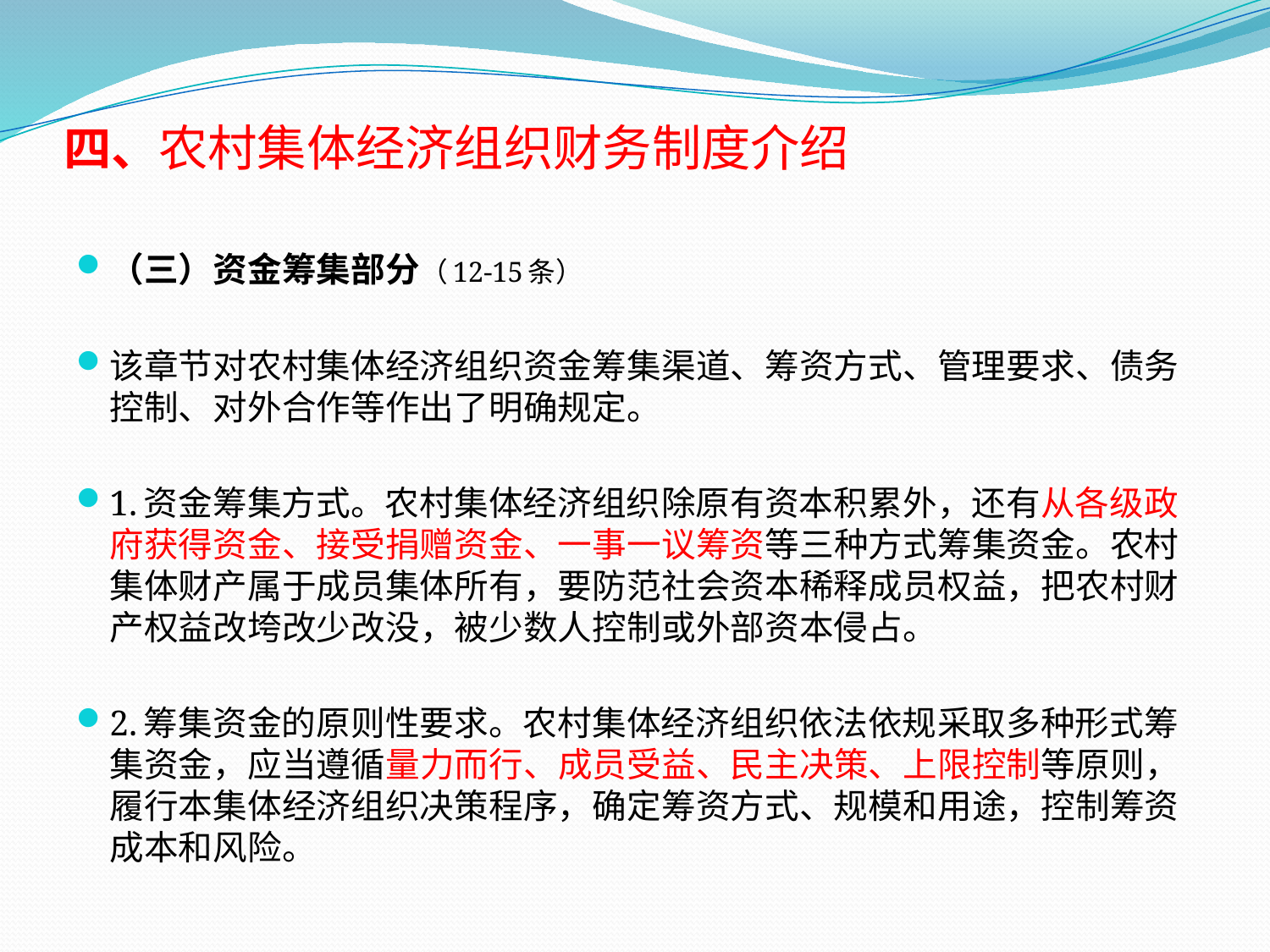

# 四、农村集体经济组织财务制度介绍

（三）资金筹集部分（12-15条）

该章节对农村集体经济组织资金筹集渠道、筹资方式、管理要求、债务控制、对外合作等作出了明确规定。

1.资金筹集方式。农村集体经济组织除原有资本积累外，还有从各级政府获得资金、接受捐赠资金、一事一议筹资等三种方式筹集资金。农村集体财产属于成员集体所有，要防范社会资本稀释成员权益，把农村财产权益改垮改少改没，被少数人控制或外部资本侵占。

2.筹集资金的原则性要求。农村集体经济组织依法依规采取多种形式筹集资金，应当遵循量力而行、成员受益、民主决策、上限控制等原则，履行本集体经济组织决策程序，确定筹资方式、规模和用途，控制筹资成本和风险。